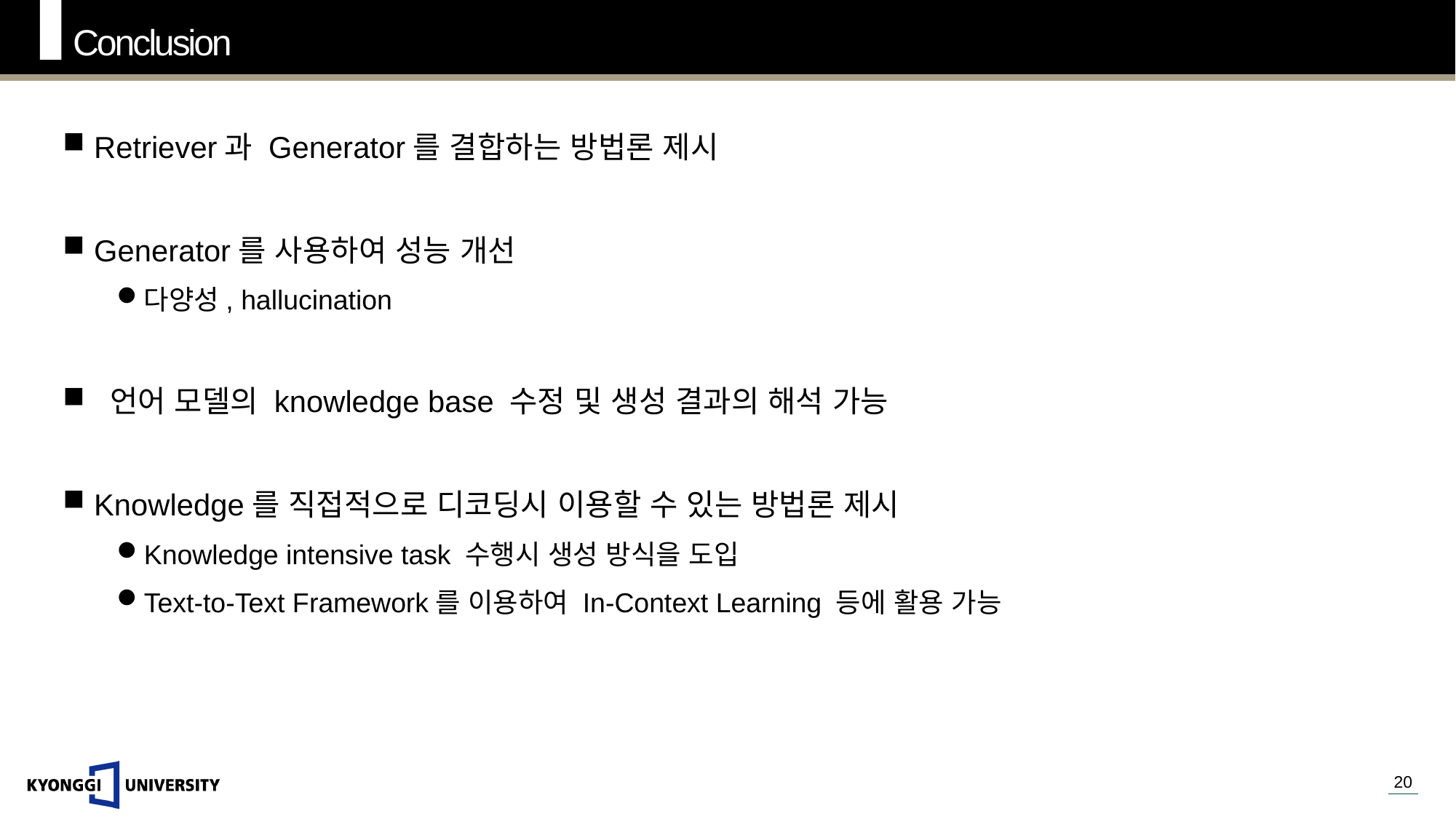

Conclusion
Retriever과 Generator를 결합하는 방법론 제시

Generator를 사용하여 성능 개선
다양성, hallucination

 언어 모델의 knowledge base 수정 및 생성 결과의 해석 가능

Knowledge를 직접적으로 디코딩시 이용할 수 있는 방법론 제시
Knowledge intensive task 수행시 생성 방식을 도입
Text-to-Text Framework를 이용하여 In-Context Learning 등에 활용 가능